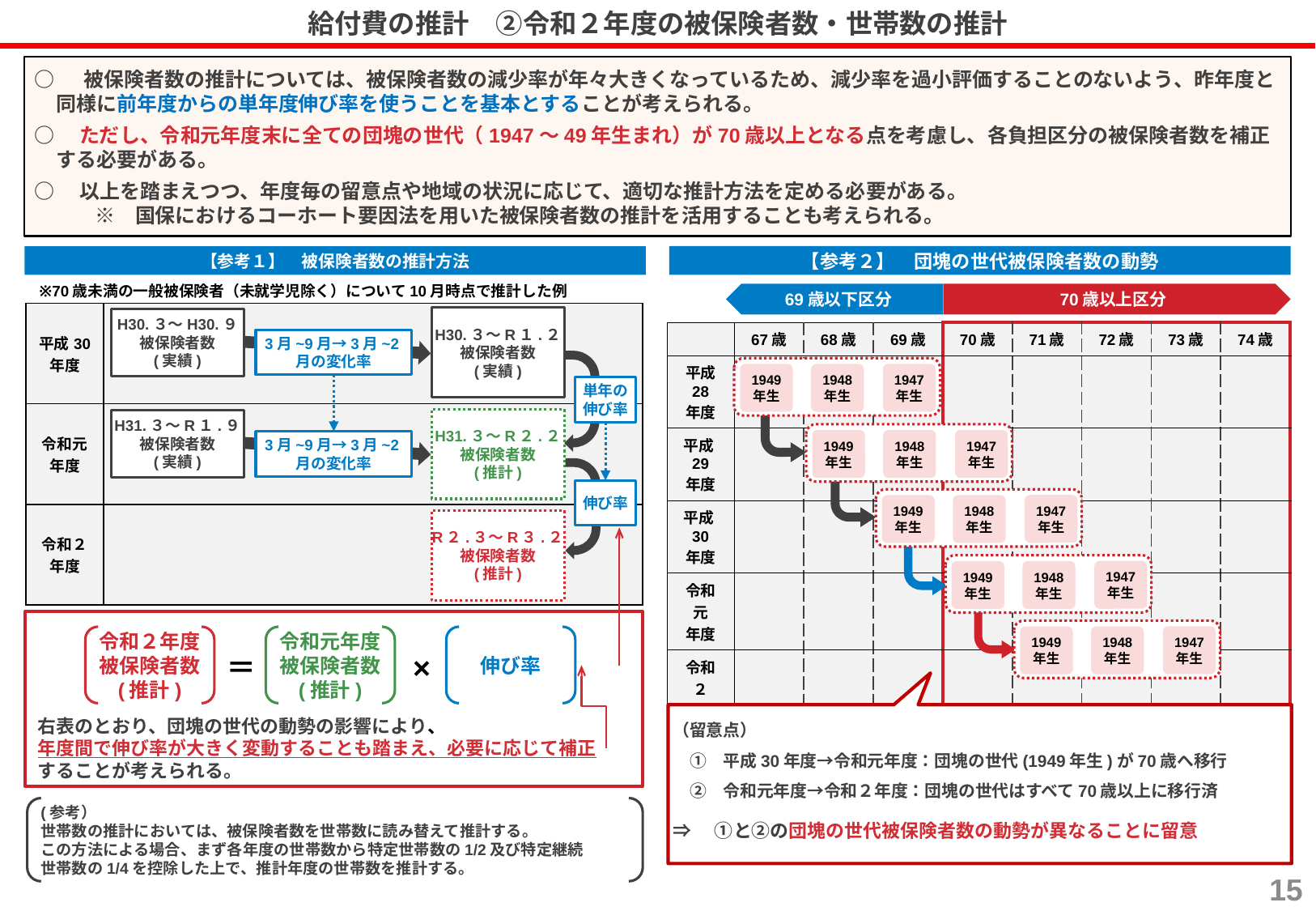

給付費の推計　②令和２年度の被保険者数・世帯数の推計
○　 被保険者数の推計については、被保険者数の減少率が年々大きくなっているため、減少率を過小評価することのないよう、昨年度と同様に前年度からの単年度伸び率を使うことを基本とすることが考えられる。

○　ただし、令和元年度末に全ての団塊の世代（1947～49年生まれ）が70歳以上となる点を考慮し、各負担区分の被保険者数を補正する必要がある。

○　以上を踏まえつつ、年度毎の留意点や地域の状況に応じて、適切な推計方法を定める必要がある。
　　　※　国保におけるコーホート要因法を用いた被保険者数の推計を活用することも考えられる。
【参考２】　団塊の世代被保険者数の動勢
【参考１】　被保険者数の推計方法
※70歳未満の一般被保険者（未就学児除く）について10月時点で推計した例
69歳以下区分
70歳以上区分
| 平成30 年度 |  |
| --- | --- |
| 令和元 年度 |  |
| 令和２ 年度 |  |
H30.３～R１.２
被保険者数
(実績)
3月~9月→3月~2月の変化率

H30.３～H30.９
被保険者数
(実績)

単年の
伸び率
伸び率
H31.３～R２.２
被保険者数
(推計)
H31.３～R１.９
被保険者数
(実績)
3月~9月→3月~2月の変化率

R２.３～R３.２
被保険者数
(推計)
|  | 67歳 | 68歳 | 69歳 | 70歳 | 71歳 | 72歳 | 73歳 | 74歳 |
| --- | --- | --- | --- | --- | --- | --- | --- | --- |
| 平成 28 年度 |  |  |  |  |  |  |  |  |
| 平成29 年度 |  |  |  |  |  |  |  |  |
| 平成30 年度 |  |  |  |  |  |  |  |  |
| 令和元 年度 |  |  |  |  |  |  |  |  |
| 令和２ 年度 |  |  |  |  |  |  |  |  |

1947
年生
1949
年生
1948
年生

1947
年生
1949
年生
1948
年生

1947
年生
1949
年生
1948
年生

1947
年生
1949
年生
1948
年生

1947
年生
1949
年生
1948
年生

令和２年度
被保険者数
(推計)
令和元年度
被保険者数
(推計)
伸び率
＝
×
（留意点）

　①　平成30年度→令和元年度：団塊の世代(1949年生)が70歳へ移行

　②　令和元年度→令和２年度：団塊の世代はすべて70歳以上に移行済

⇒　①と②の団塊の世代被保険者数の動勢が異なることに留意

右表のとおり、団塊の世代の動勢の影響により、
年度間で伸び率が大きく変動することも踏まえ、必要に応じて補正
することが考えられる。
(参考）
世帯数の推計においては、被保険者数を世帯数に読み替えて推計する。
この方法による場合、まず各年度の世帯数から特定世帯数の1/2及び特定継続
世帯数の1/4を控除した上で、推計年度の世帯数を推計する。
15